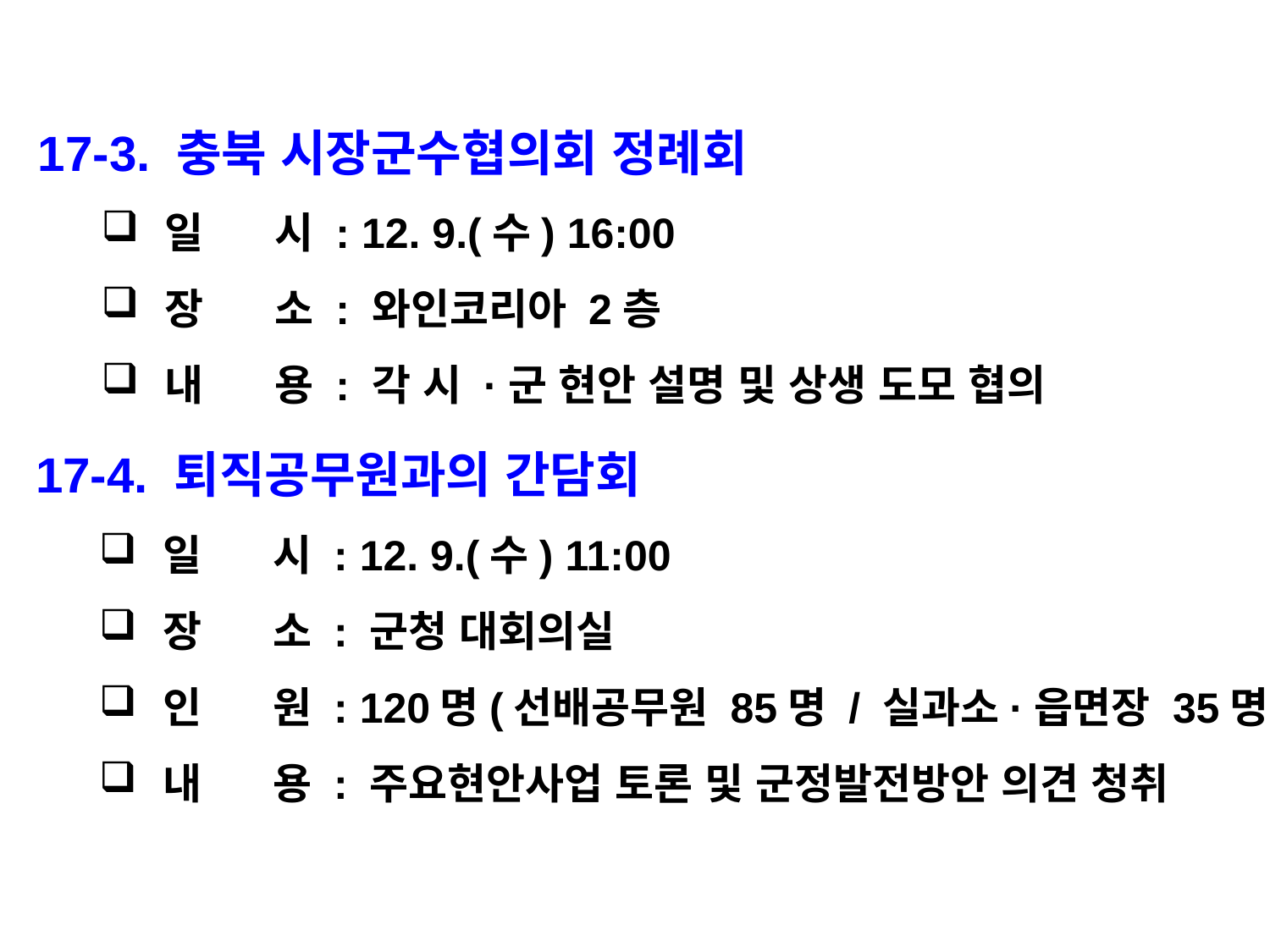

17-3. 충북 시장군수협의회 정례회
일      시 : 12. 9.(수) 16:00
장      소 : 와인코리아 2층
내      용 : 각 시 ·군 현안 설명 및 상생 도모 협의
17-4. 퇴직공무원과의 간담회
일      시 : 12. 9.(수) 11:00
장      소 : 군청 대회의실
인      원 : 120명(선배공무원 85명 / 실과소·읍면장 35명)
내      용 : 주요현안사업 토론 및 군정발전방안 의견 청취